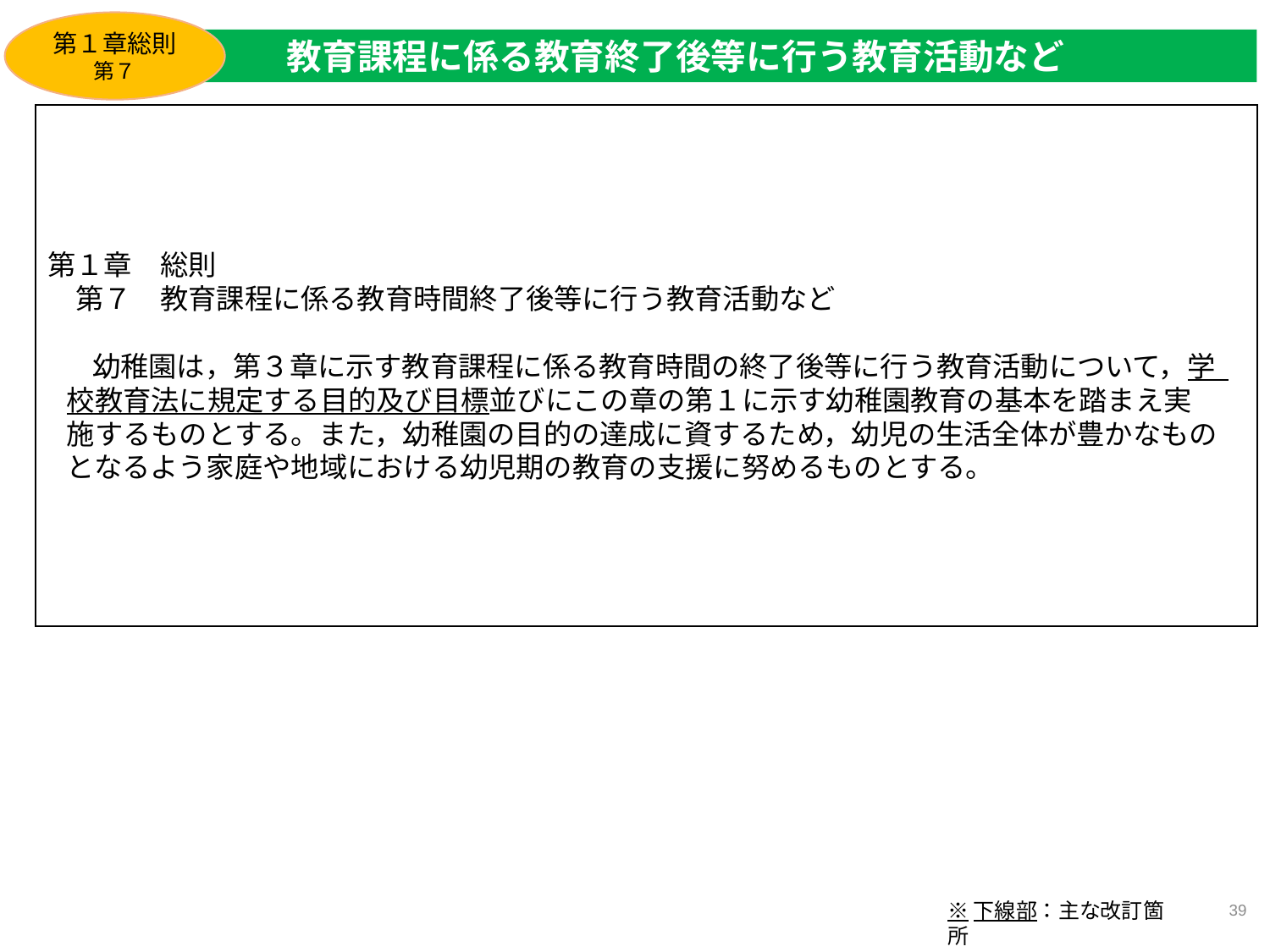

第１章総則
第７
教育課程に係る教育終了後等に行う教育活動など
第１章　総則
　第７　教育課程に係る教育時間終了後等に行う教育活動など

      幼稚園は，第３章に示す教育課程に係る教育時間の終了後等に行う教育活動について，学
   校教育法に規定する目的及び目標並びにこの章の第１に示す幼稚園教育の基本を踏まえ実
   施するものとする。また，幼稚園の目的の達成に資するため，幼児の生活全体が豊かなもの
   となるよう家庭や地域における幼児期の教育の支援に努めるものとする。
39
※下線部：主な改訂箇所